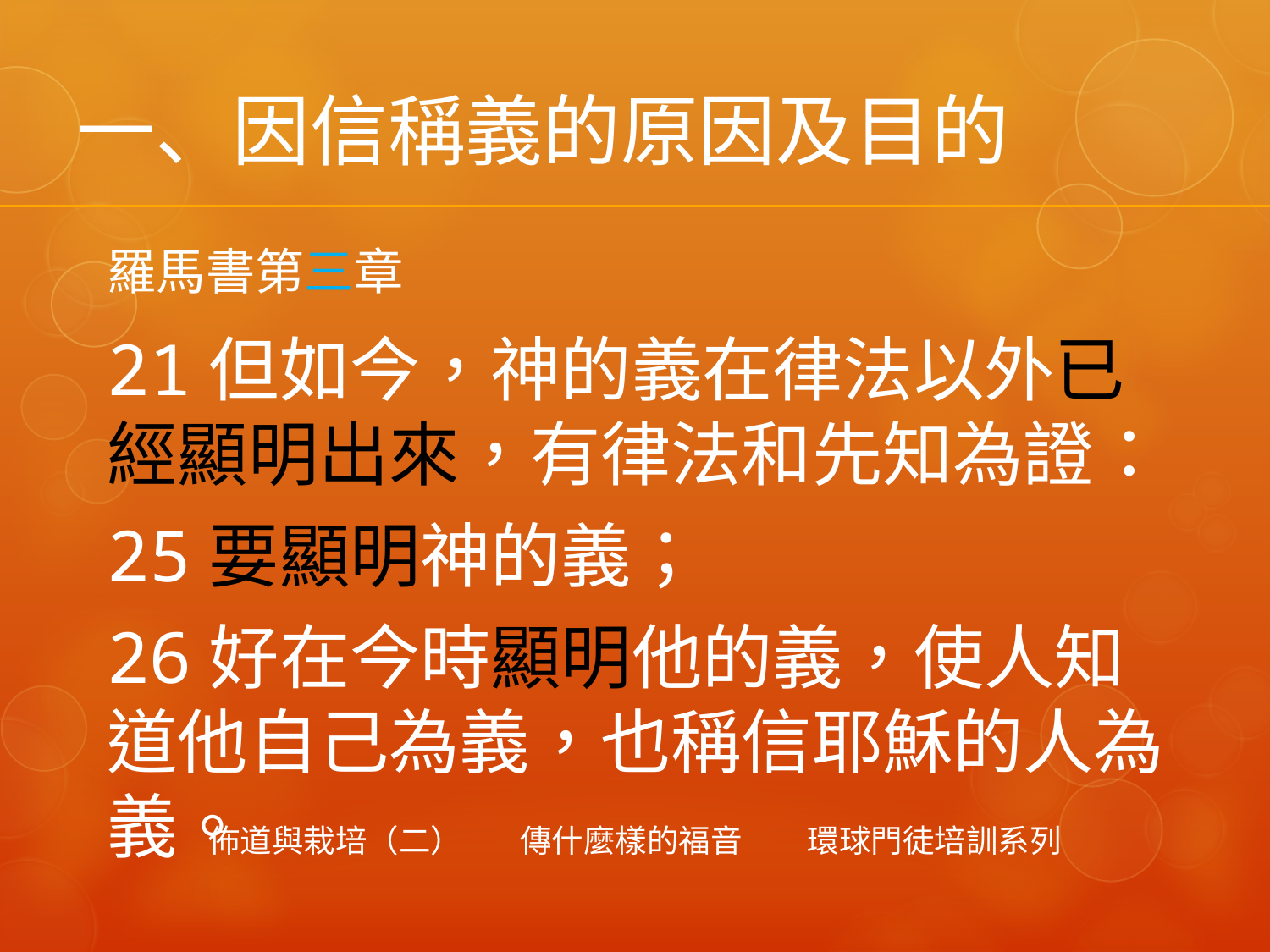

一、因信稱義的原因及目的

羅馬書第三章

21但如今，神的義在律法以外已經顯明出來，有律法和先知為證：

25要顯明神的義；

26好在今時顯明他的義，使人知道他自己為義，也稱信耶穌的人為義。